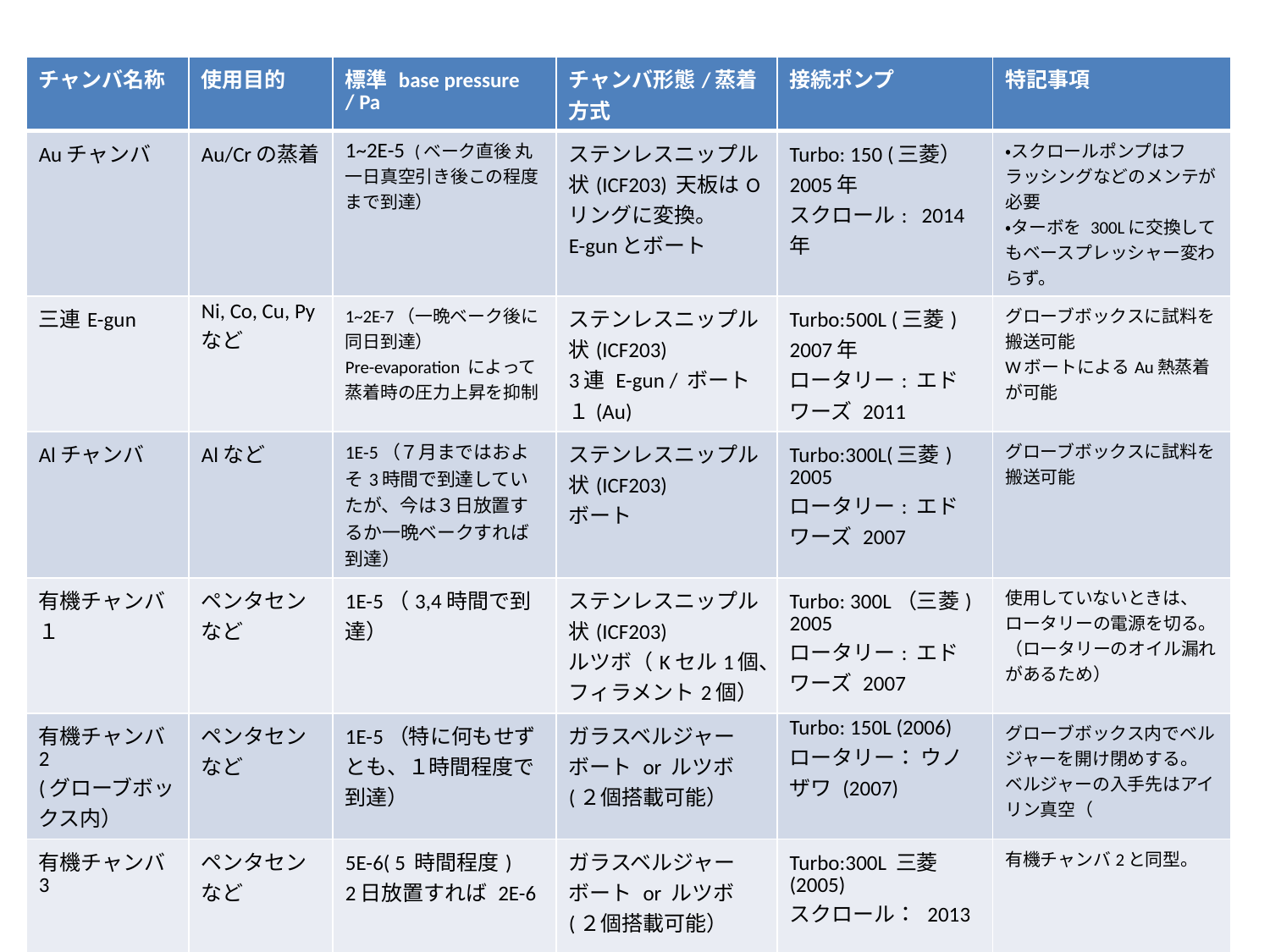

| チャンバ名称 | 使用目的 | 標準 base pressure / Pa | チャンバ形態/蒸着方式 | 接続ポンプ | 特記事項 |
| --- | --- | --- | --- | --- | --- |
| Auチャンバ | Au/Crの蒸着 | 1~2E-5 (ベーク直後 丸一日真空引き後この程度まで到達） | ステンレスニップル状(ICF203) 天板はOリングに変換。 E-gunとボート | Turbo: 150 (三菱） 2005年 スクロール: 2014年 | ・スクロールポンプはフラッシングなどのメンテが必要 ・ターボを 300Lに交換してもベースプレッシャー変わらず。 |
| 三連E-gun | Ni, Co, Cu, Py など | 1~2E-7（一晩ベーク後に同日到達） Pre-evaporation によって蒸着時の圧力上昇を抑制 | ステンレスニップル状(ICF203) 3連 E-gun / ボート１(Au) | Turbo:500L (三菱) 2007年 ロータリー: エドワーズ 2011 | グローブボックスに試料を搬送可能 WボートによるAu熱蒸着が可能 |
| Alチャンバ | Alなど | 1E-5（７月まではおよそ3時間で到達していたが、今は３日放置するか一晩ベークすれば到達） | ステンレスニップル状(ICF203) ボート | Turbo:300L(三菱) 2005 ロータリー: エドワーズ 2007 | グローブボックスに試料を搬送可能 |
| 有機チャンバ１ | ペンタセンなど | 1E-5（3,4時間で到達） | ステンレスニップル状(ICF203) ルツボ（Kセル1個、フィラメント2個） | Turbo: 300L（三菱) 2005 ロータリー: エドワーズ 2007 | 使用していないときは、ロータリーの電源を切る。（ロータリーのオイル漏れがあるため） |
| 有機チャンバ2 (グローブボックス内） | ペンタセンなど | 1E-5（特に何もせずとも、１時間程度で到達） | ガラスベルジャー ボート or ルツボ(２個搭載可能） | Turbo: 150L (2006) ロータリー： ウノザワ (2007) | グローブボックス内でベルジャーを開け閉めする。 ベルジャーの入手先はアイリン真空（ |
| 有機チャンバ3 | ペンタセンなど | 5E-6( 5 時間程度) 2日放置すれば 2E-6 | ガラスベルジャー ボート or ルツボ(２個搭載可能） | Turbo:300L 三菱 (2005) スクロール： 2013 | 有機チャンバ2と同型。 |
| スパッタ | RFスパッタ （酸化物など） | 1~2E-6 | ステンレスニップル状(ICF203) RFスパッタのみ | Turbo: 横取り付け可能ターボ ロータリー： |  |
|  |  |  |  |  |  |